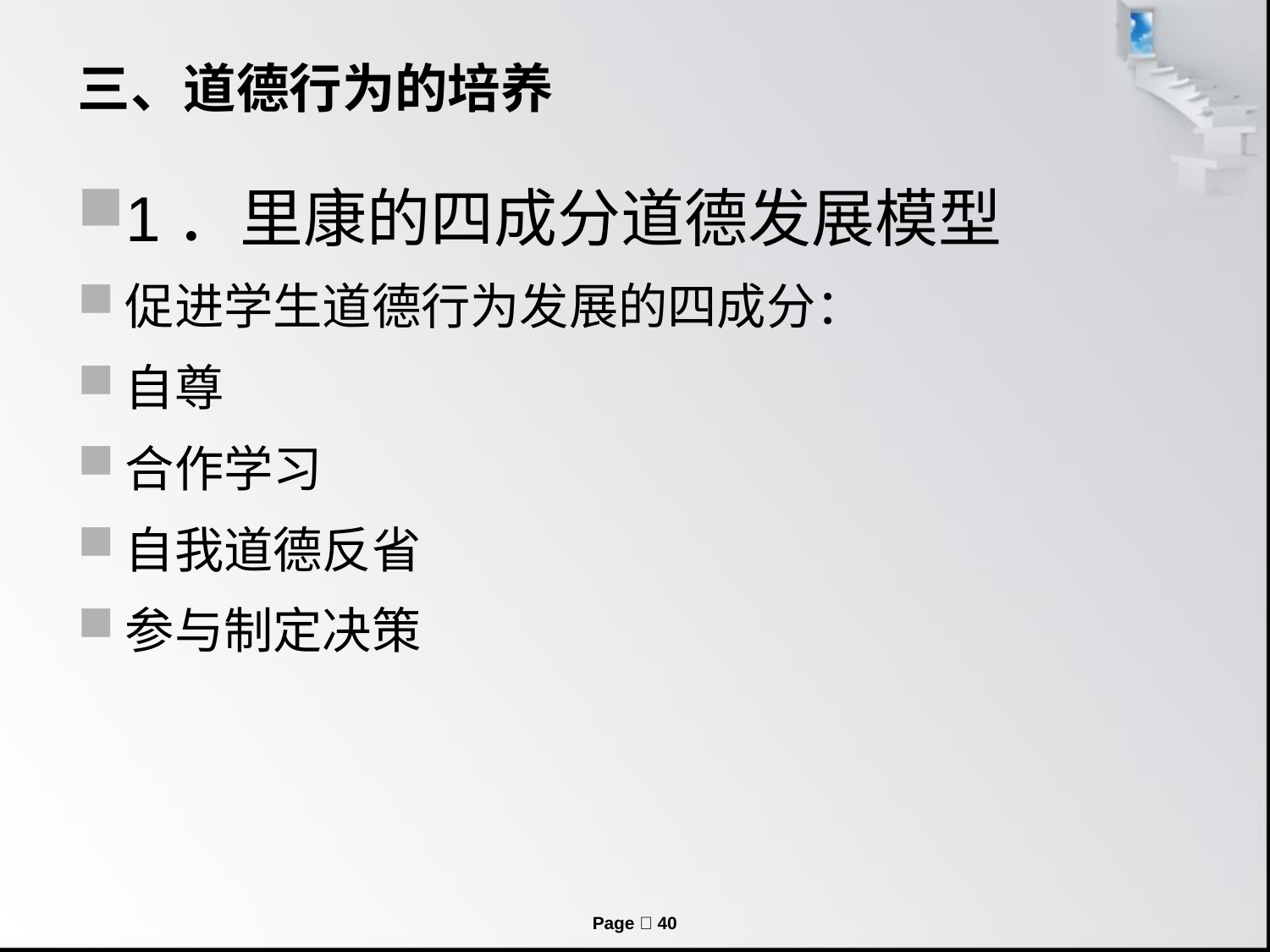

# 三、道德行为的培养
1．里康的四成分道德发展模型
促进学生道德行为发展的四成分：
自尊
合作学习
自我道德反省
参与制定决策